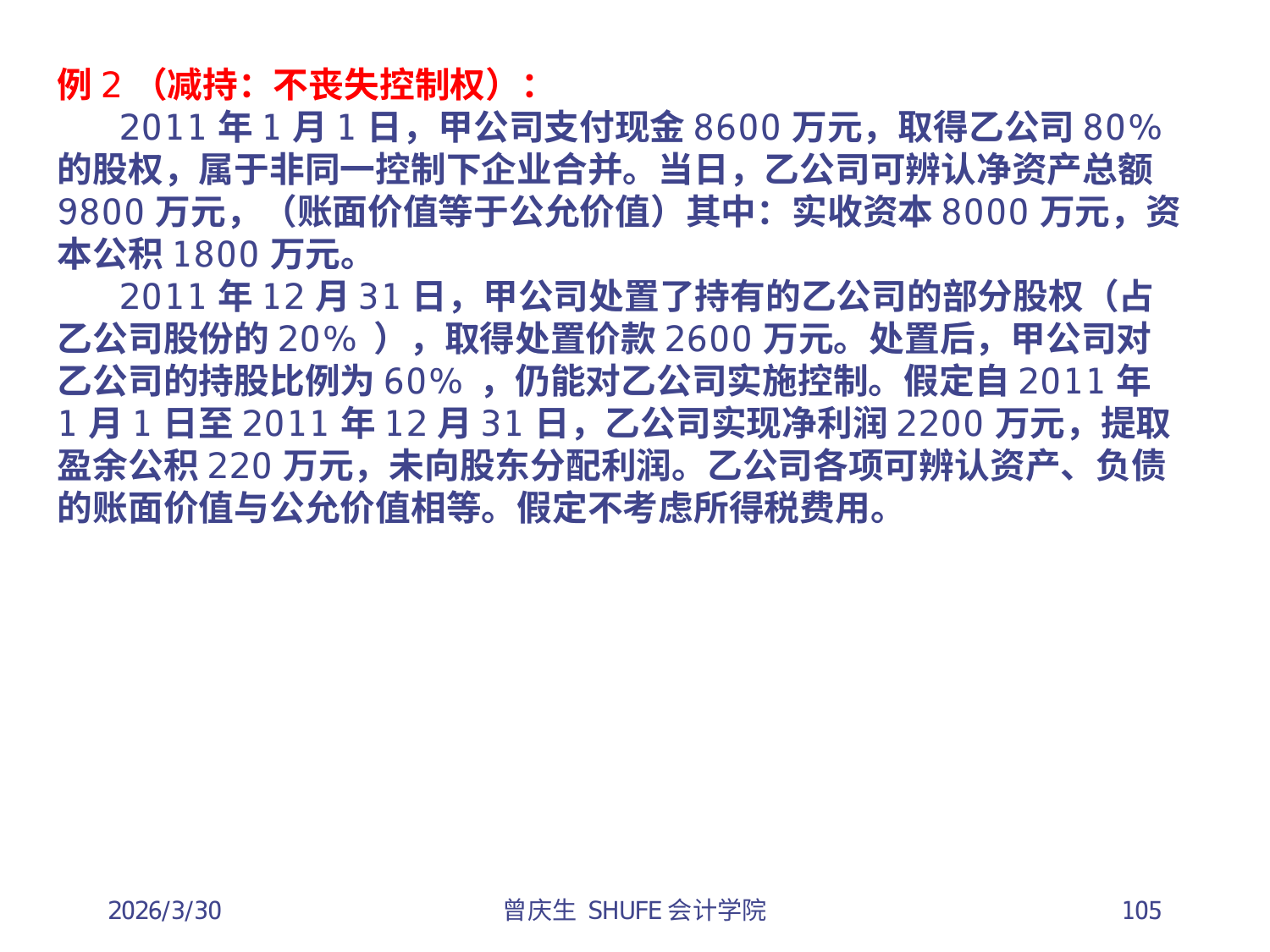

例2（减持：不丧失控制权）：
      2011年1月1日，甲公司支付现金8600万元，取得乙公司80%的股权，属于非同一控制下企业合并。当日，乙公司可辨认净资产总额9800万元，（账面价值等于公允价值）其中：实收资本8000万元，资本公积1800万元。
      2011年12月31日，甲公司处置了持有的乙公司的部分股权（占乙公司股份的20%），取得处置价款2600万元。处置后，甲公司对乙公司的持股比例为60%，仍能对乙公司实施控制。假定自2011年1月1日至2011年12月31日，乙公司实现净利润2200万元，提取盈余公积220万元，未向股东分配利润。乙公司各项可辨认资产、负债的账面价值与公允价值相等。假定不考虑所得税费用。
2026/3/30
曾庆生 SHUFE会计学院
105